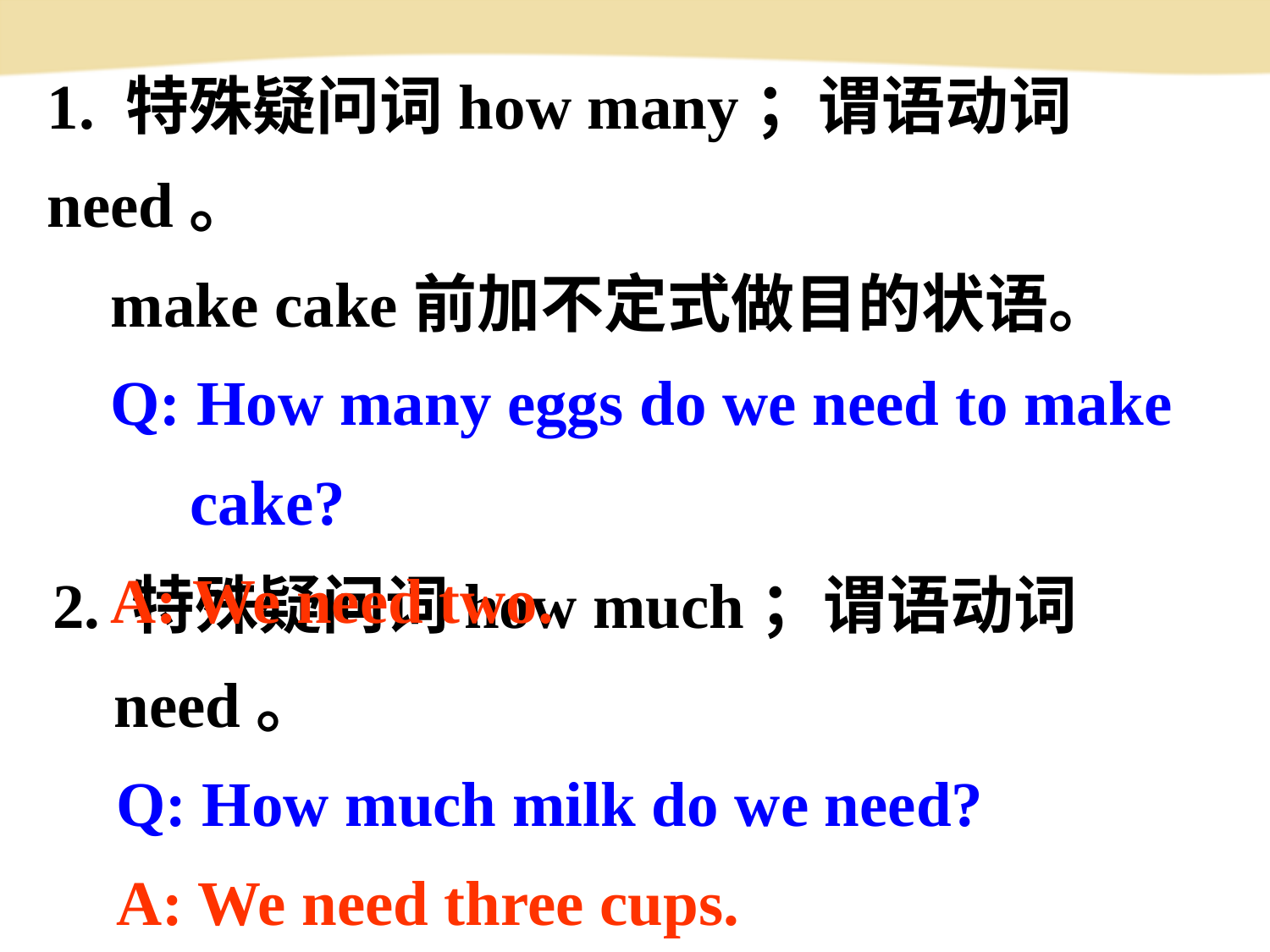

1. 特殊疑问词how many；谓语动词need。
    make cake前加不定式做目的状语。
    Q: How many eggs do we need to make
         cake?
    A: We need two.
2. 特殊疑问词how much；谓语动词need。
    Q: How much milk do we need?
    A: We need three cups.